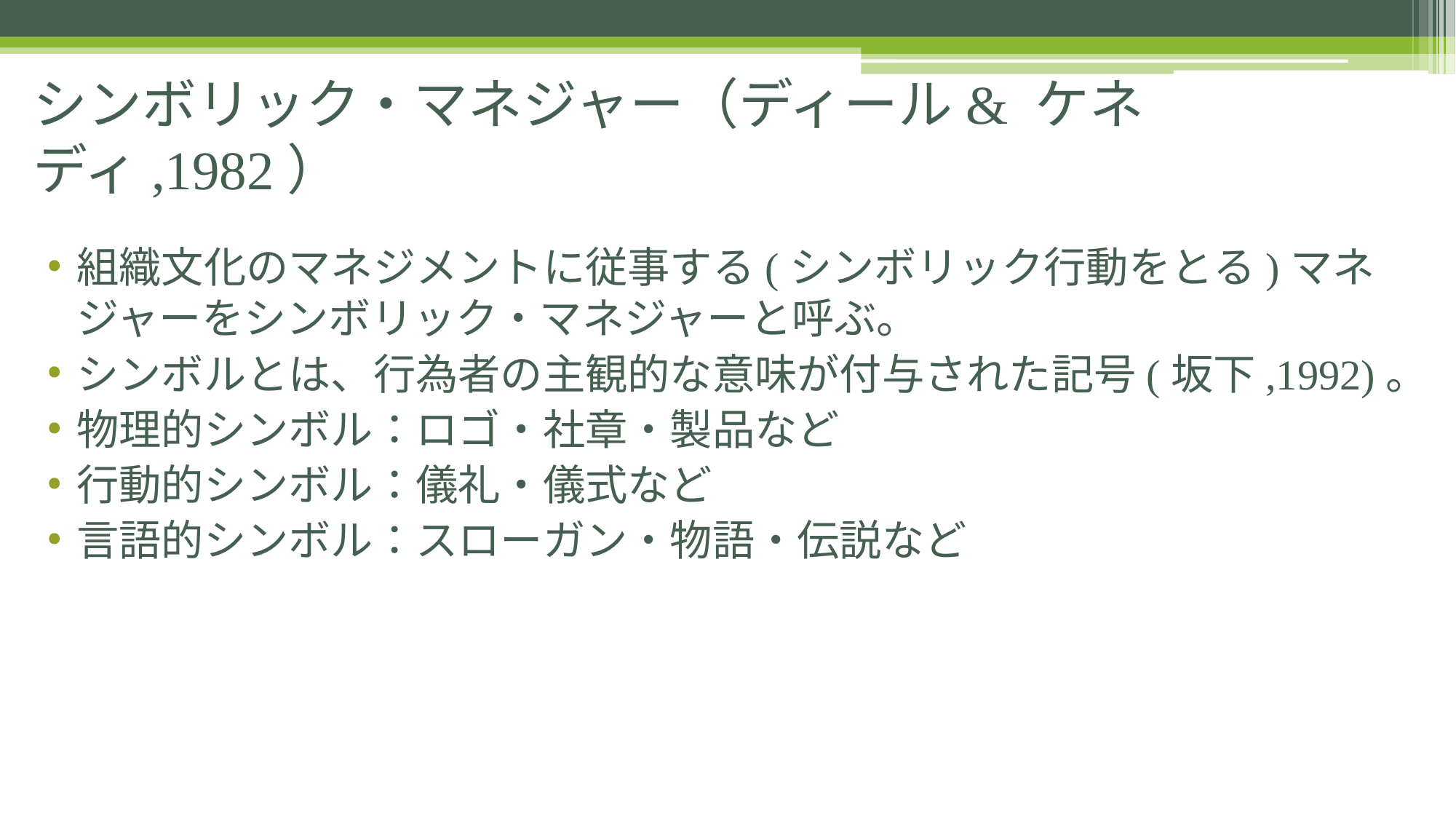

# シンボリック・マネジャー（ディール& ケネディ,1982）
組織文化のマネジメントに従事する(シンボリック行動をとる)マネジャーをシンボリック・マネジャーと呼ぶ。
シンボルとは、行為者の主観的な意味が付与された記号(坂下,1992)。
物理的シンボル：ロゴ・社章・製品など
行動的シンボル：儀礼・儀式など
言語的シンボル：スローガン・物語・伝説など